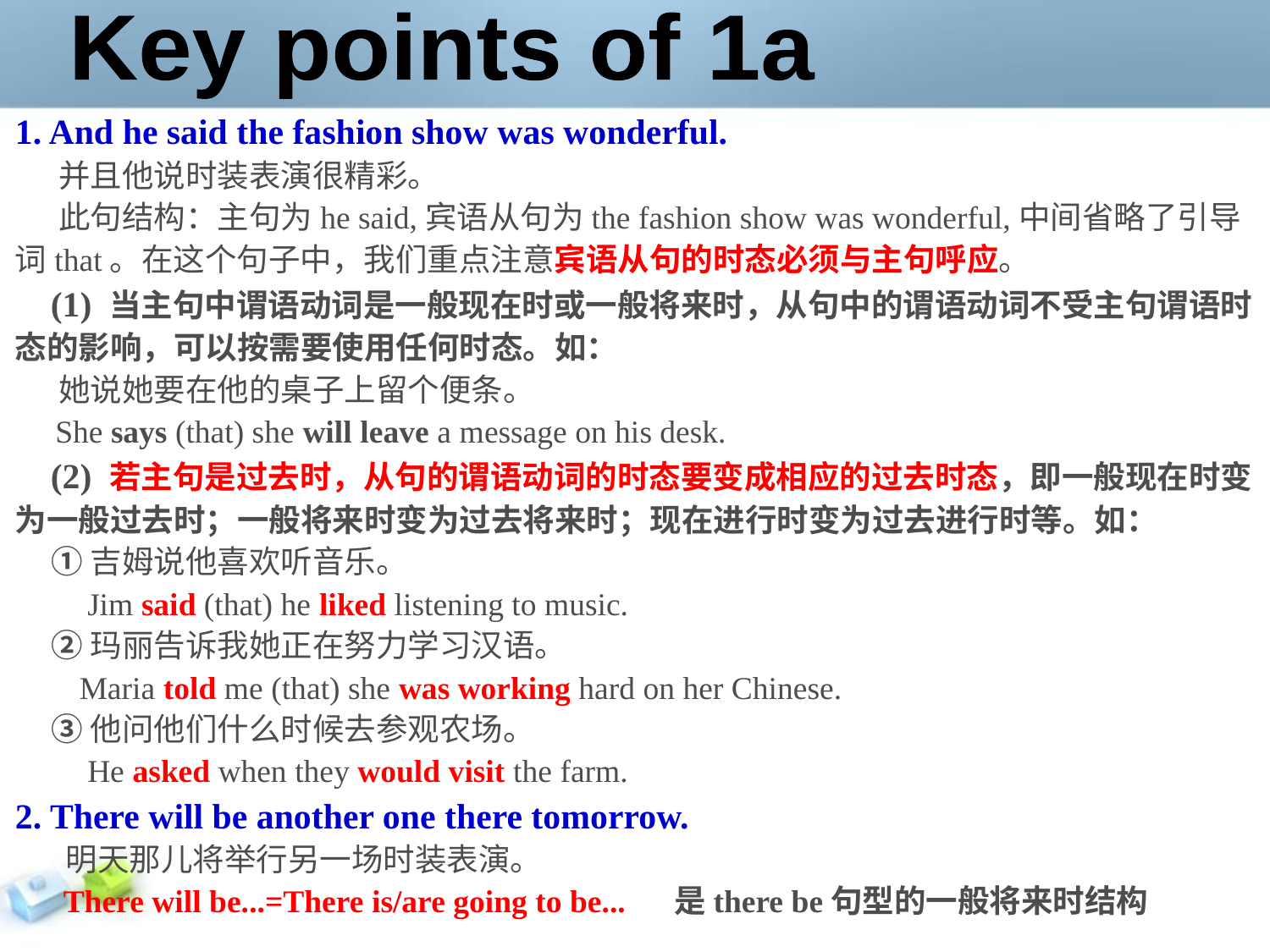

Key points of 1a
1. And he said the fashion show was wonderful.
     并且他说时装表演很精彩。
     此句结构：主句为he said,宾语从句为the fashion show was wonderful,中间省略了引导词that。在这个句子中，我们重点注意宾语从句的时态必须与主句呼应。
    (1) 当主句中谓语动词是一般现在时或一般将来时，从句中的谓语动词不受主句谓语时态的影响，可以按需要使用任何时态。如：
     她说她要在他的桌子上留个便条。
     She says (that) she will leave a message on his desk.
    (2) 若主句是过去时，从句的谓语动词的时态要变成相应的过去时态，即一般现在时变为一般过去时；一般将来时变为过去将来时；现在进行时变为过去进行时等。如：
     ①吉姆说他喜欢听音乐。
         Jim said (that) he liked listening to music.
     ②玛丽告诉我她正在努力学习汉语。
        Maria told me (that) she was working hard on her Chinese.
     ③他问他们什么时候去参观农场。
         He asked when they would visit the farm.
2. There will be another one there tomorrow.
      明天那儿将举行另一场时装表演。
      There will be...=There is/are going to be...     是there be句型的一般将来时结构